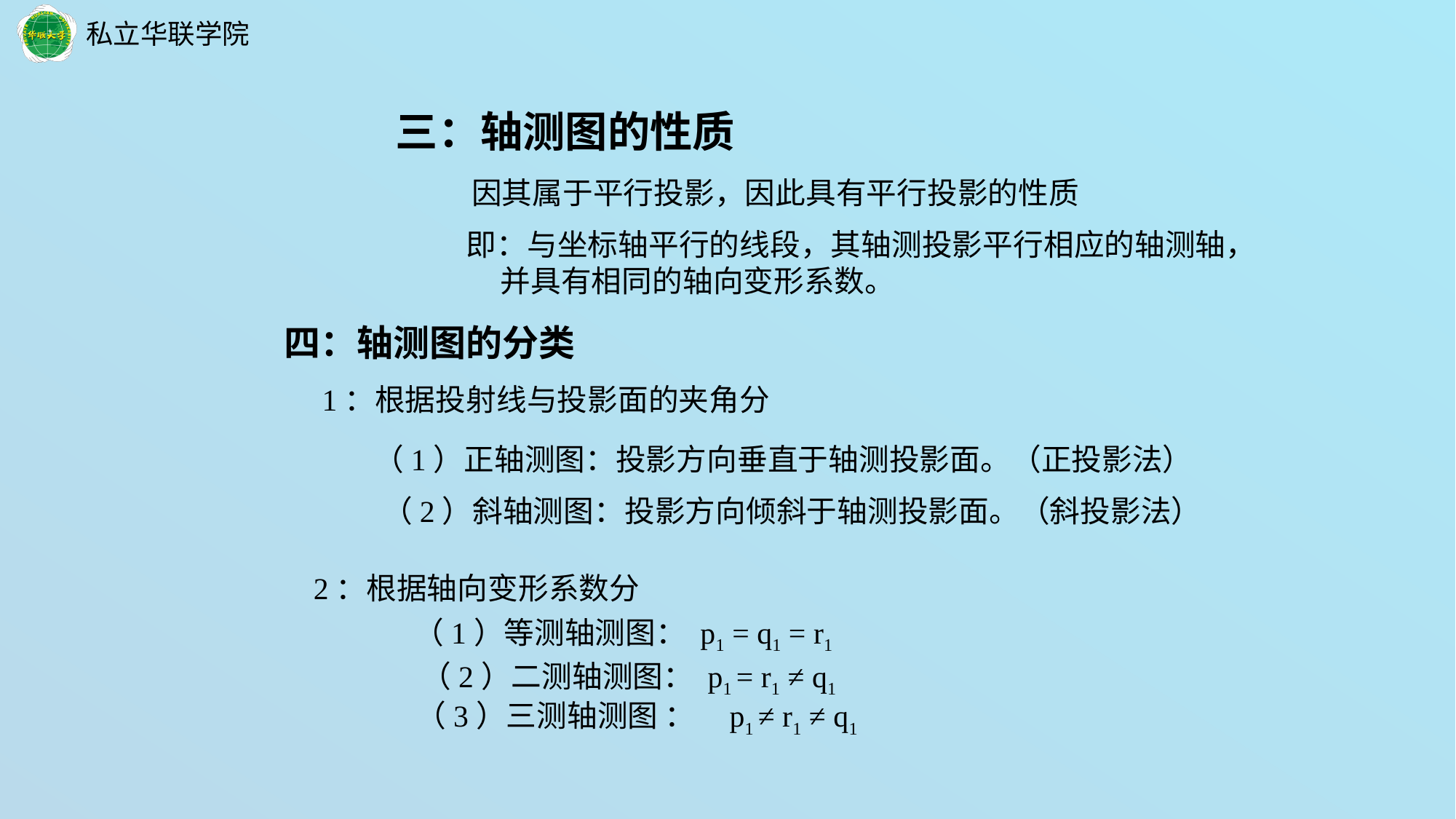

三：轴测图的性质
因其属于平行投影，因此具有平行投影的性质
即：与坐标轴平行的线段，其轴测投影平行相应的轴测轴，
    并具有相同的轴向变形系数。
四：轴测图的分类
1：根据投射线与投影面的夹角分
（1）正轴测图：投影方向垂直于轴测投影面。（正投影法）
（2）斜轴测图：投影方向倾斜于轴测投影面。（斜投影法）
2：根据轴向变形系数分
（1）等测轴测图： p1 = q1 = r1
（2）二测轴测图： p1 = r1 ≠ q1
（3）三测轴测图 ：    p1 ≠ r1 ≠ q1